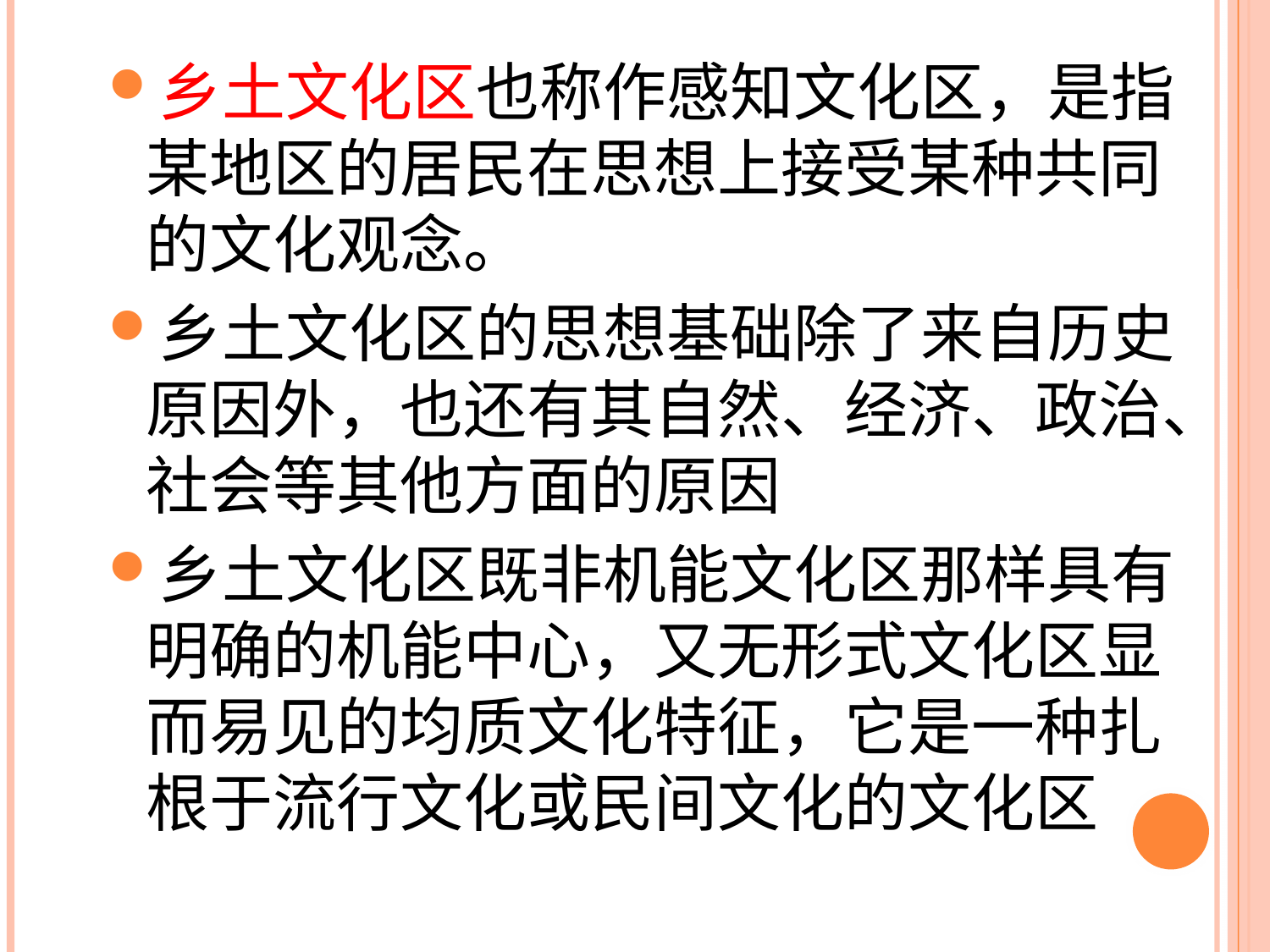

乡土文化区也称作感知文化区，是指某地区的居民在思想上接受某种共同的文化观念。
乡土文化区的思想基础除了来自历史原因外，也还有其自然、经济、政治、社会等其他方面的原因
乡土文化区既非机能文化区那样具有明确的机能中心，又无形式文化区显而易见的均质文化特征，它是一种扎根于流行文化或民间文化的文化区